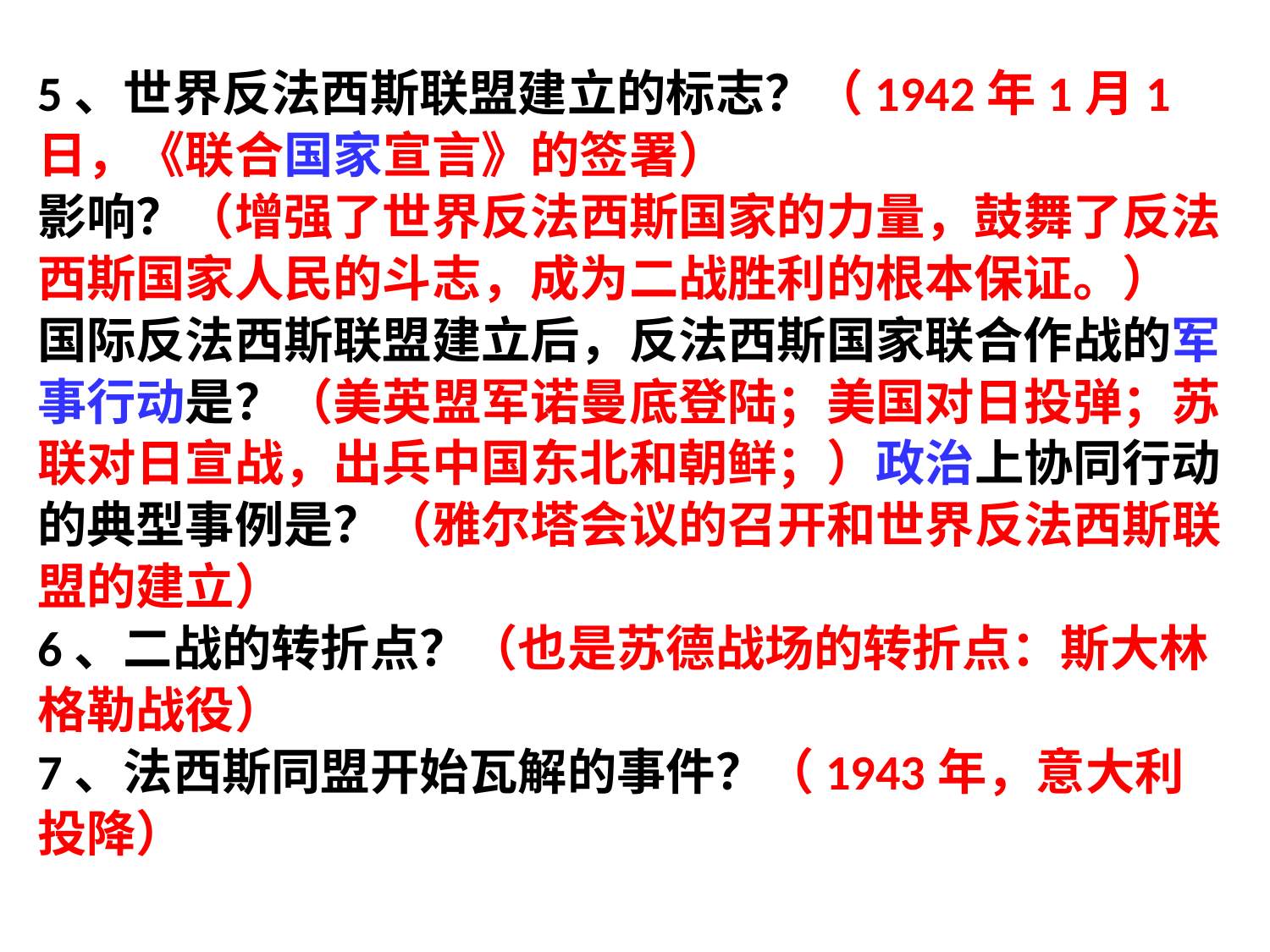

5、世界反法西斯联盟建立的标志？（1942年1月1日，《联合国家宣言》的签署）
影响？（增强了世界反法西斯国家的力量，鼓舞了反法西斯国家人民的斗志，成为二战胜利的根本保证。）
国际反法西斯联盟建立后，反法西斯国家联合作战的军事行动是？（美英盟军诺曼底登陆；美国对日投弹；苏联对日宣战，出兵中国东北和朝鲜；）政治上协同行动的典型事例是？（雅尔塔会议的召开和世界反法西斯联盟的建立）
6、二战的转折点？（也是苏德战场的转折点：斯大林格勒战役）
7、法西斯同盟开始瓦解的事件？（1943年，意大利投降）